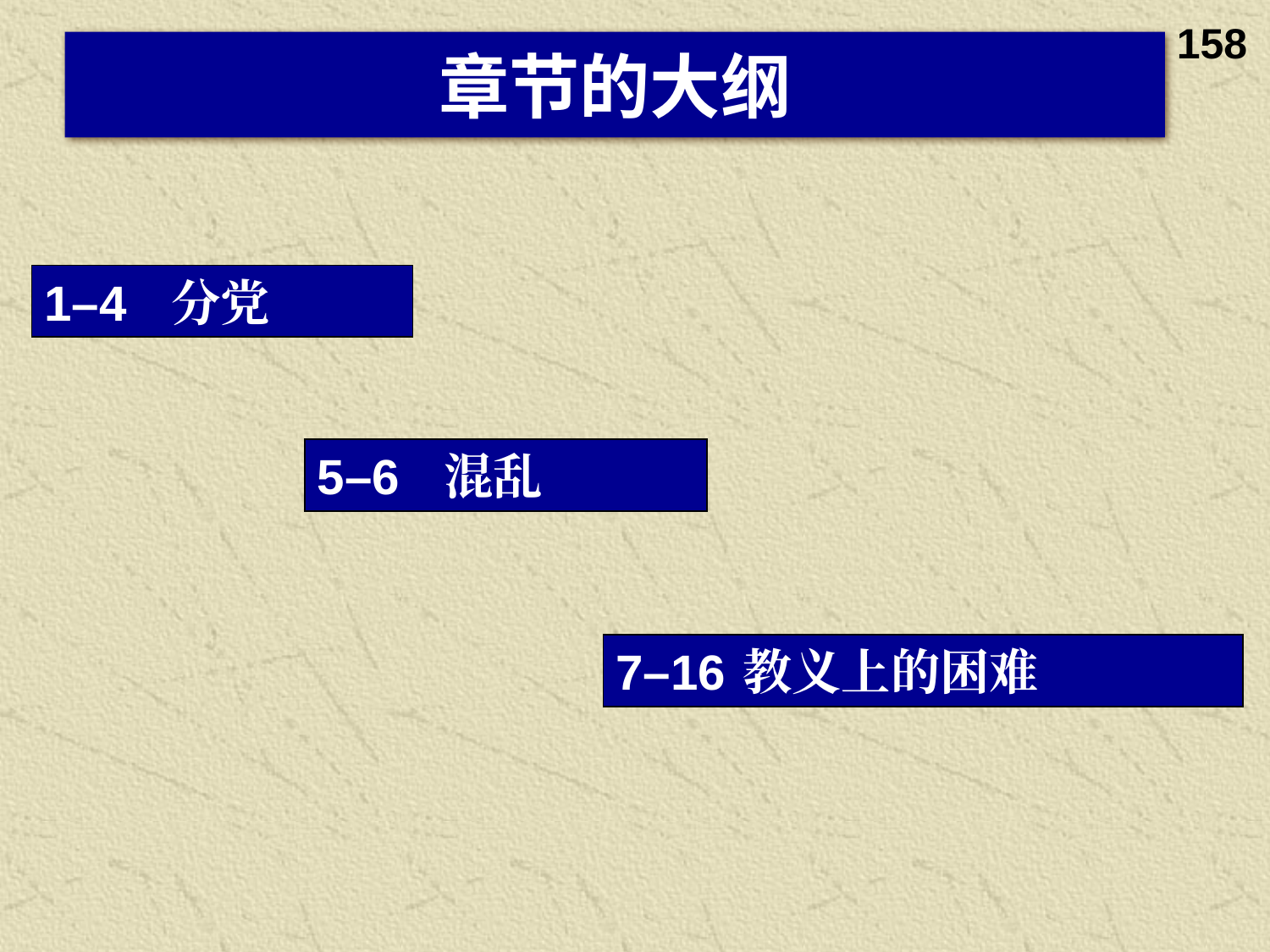

158
章节的大纲
1–4	分党
5–6	混乱
7–16	教义上的困难